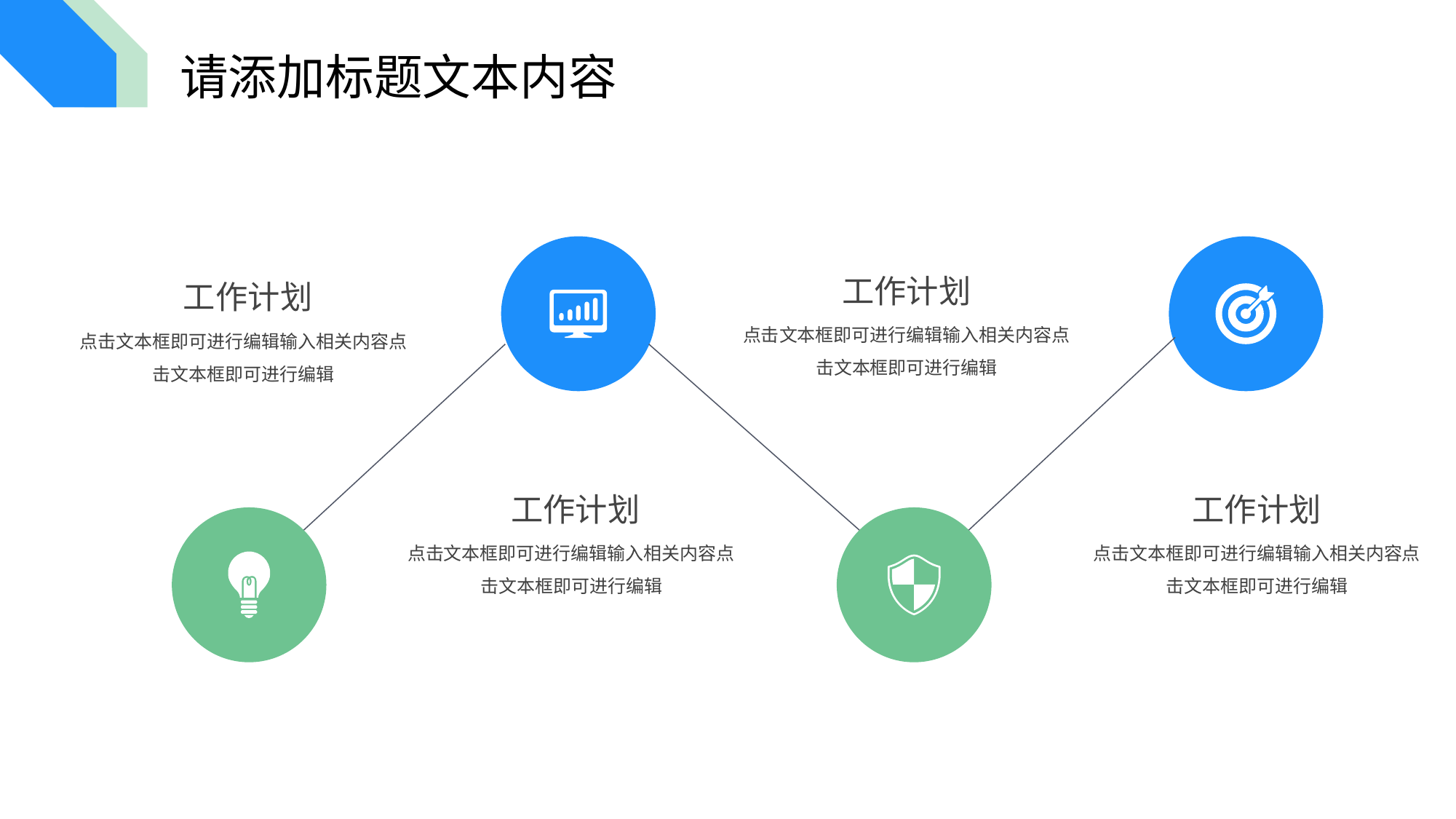

工作计划
工作计划
点击文本框即可进行编辑输入相关内容点击文本框即可进行编辑
点击文本框即可进行编辑输入相关内容点击文本框即可进行编辑
工作计划
点击文本框即可进行编辑输入相关内容点击文本框即可进行编辑
工作计划
点击文本框即可进行编辑输入相关内容点击文本框即可进行编辑